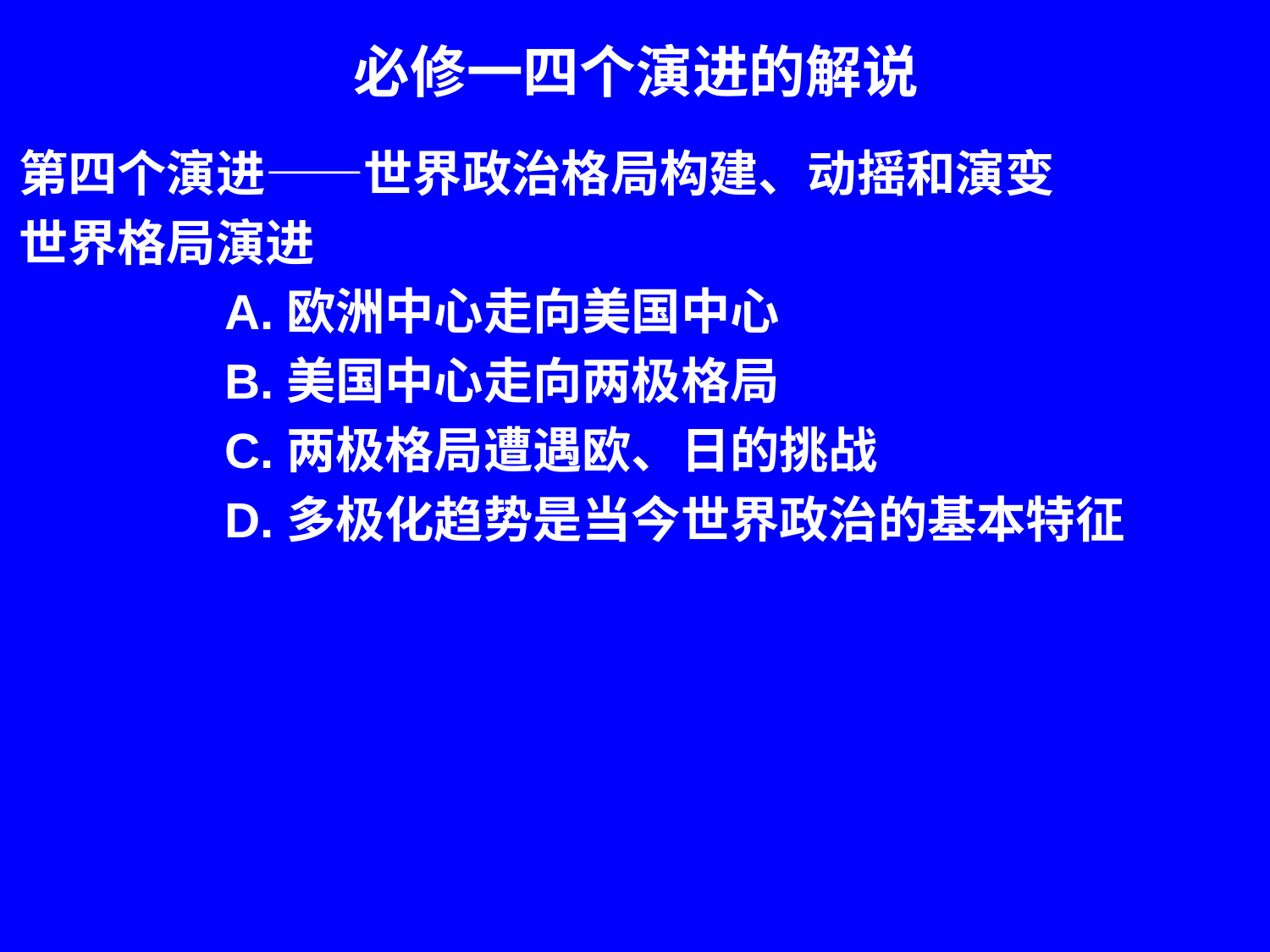

# 必修一四个演进的解说
第四个演进——世界政治格局构建、动摇和演变
世界格局演进
               A.欧洲中心走向美国中心
               B.美国中心走向两极格局
               C.两极格局遭遇欧、日的挑战
               D.多极化趋势是当今世界政治的基本特征